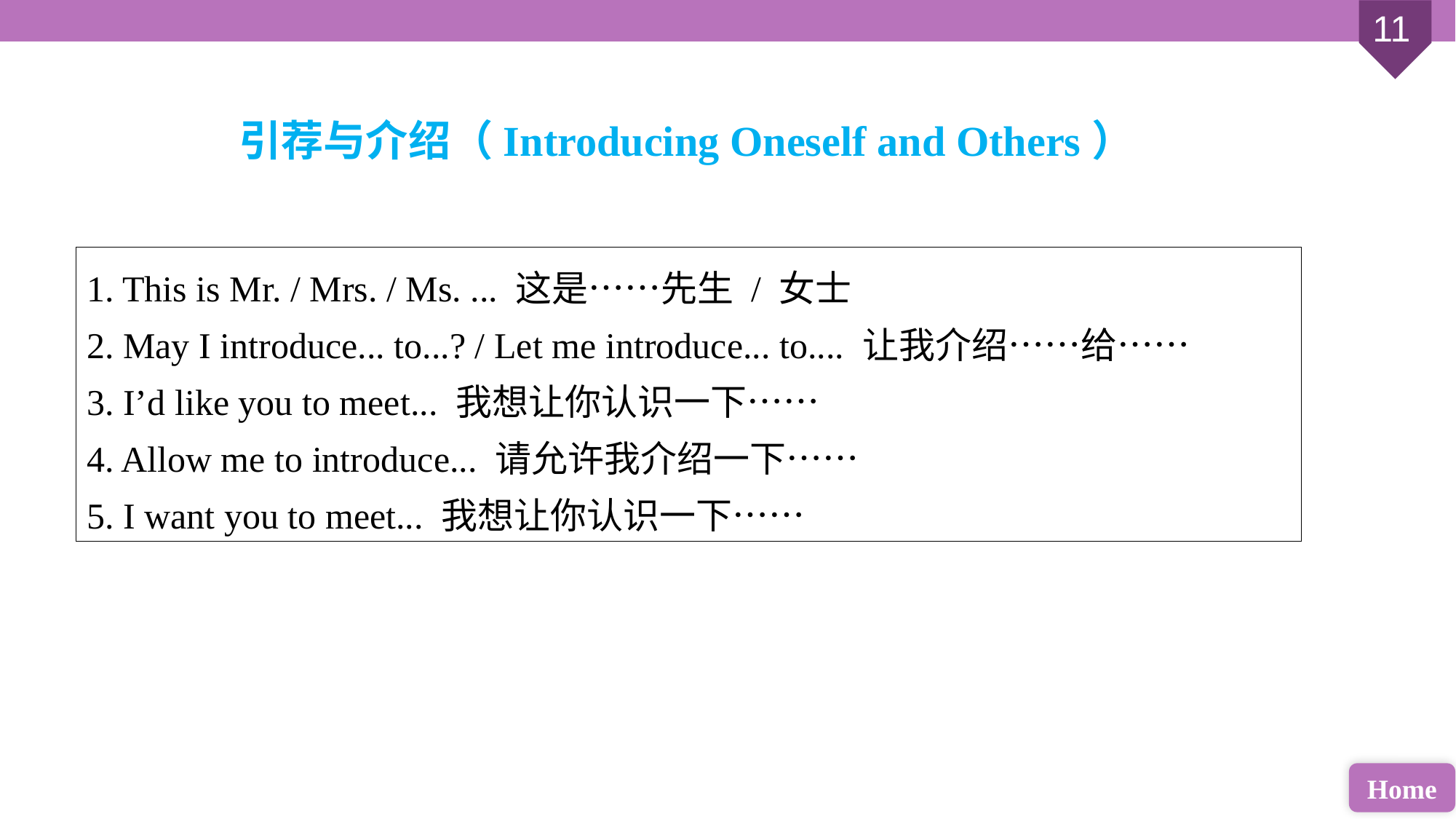

引荐与介绍（Introducing Oneself and Others）
1. This is Mr. / Mrs. / Ms. ... 这是……先生 / 女士
2. May I introduce... to...? / Let me introduce... to.... 让我介绍……给……
3. I’d like you to meet... 我想让你认识一下……
4. Allow me to introduce... 请允许我介绍一下……
5. I want you to meet... 我想让你认识一下……